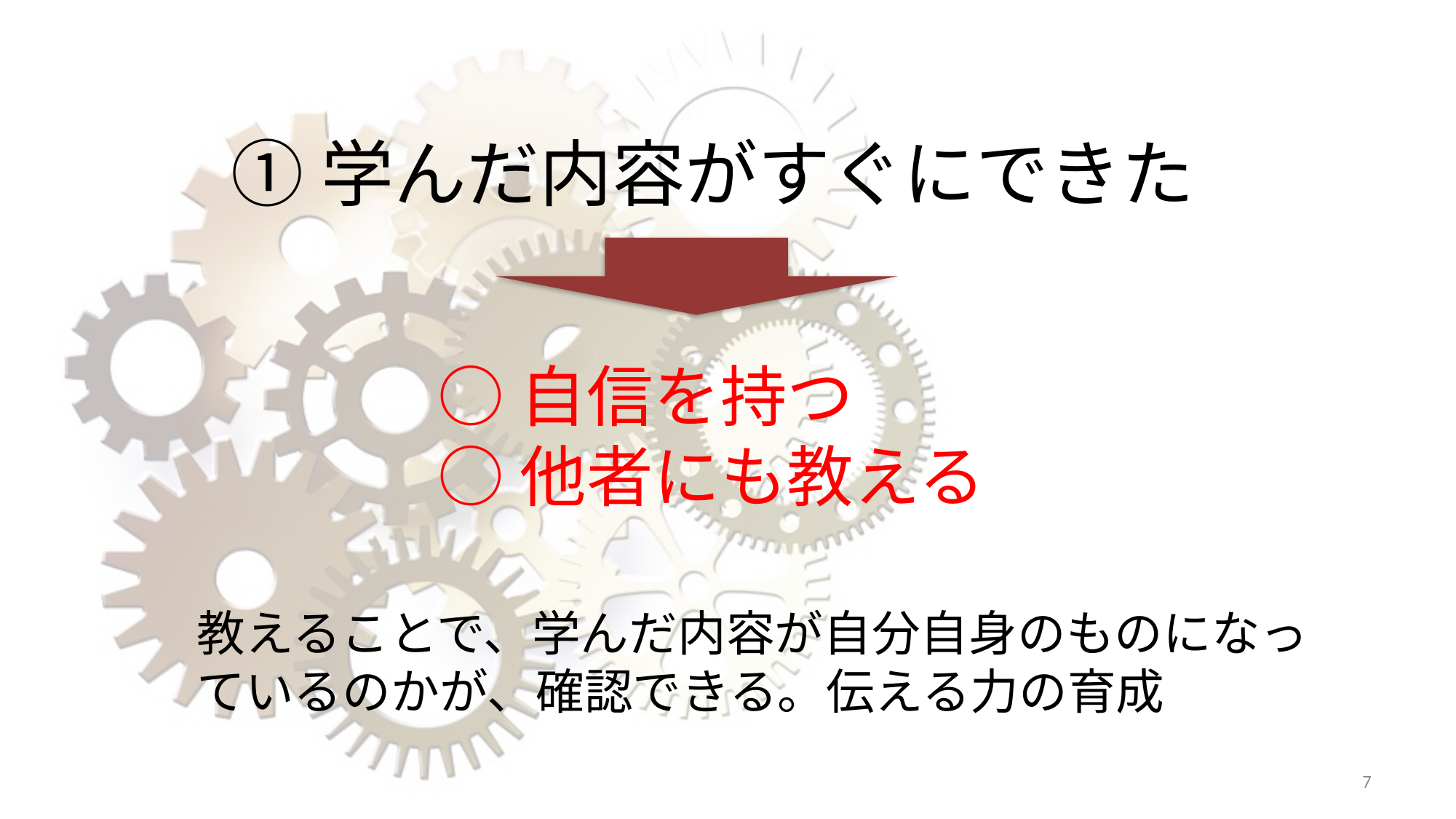

①学んだ内容がすぐにできた

○自信を持つ
○他者にも教える
教えることで、学んだ内容が自分自身のものになっているのかが、確認できる。伝える力の育成
7